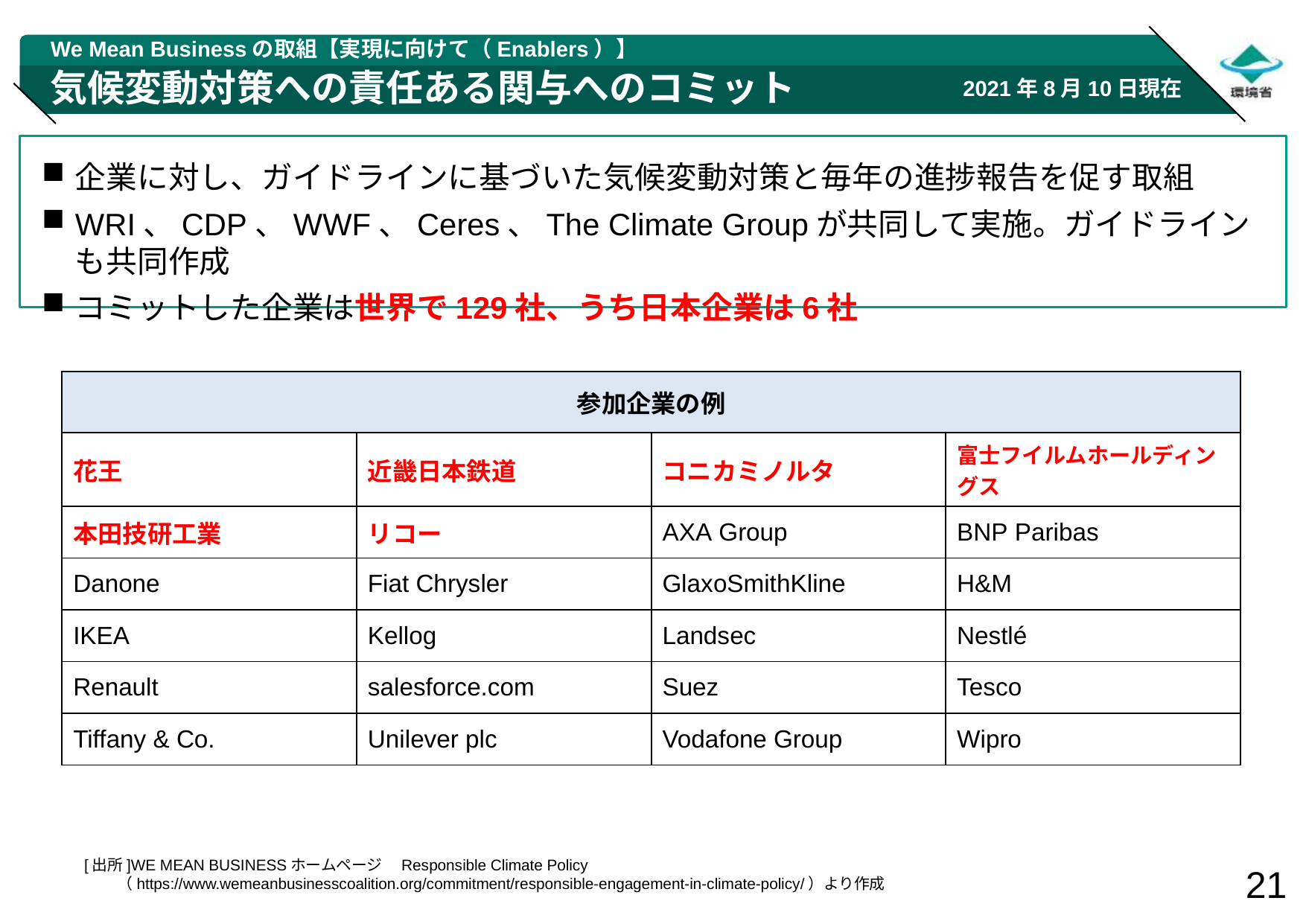

We Mean Businessの取組【実現に向けて（Enablers）】
# 気候変動対策への責任ある関与へのコミット
2021年8月10日現在
企業に対し、ガイドラインに基づいた気候変動対策と毎年の進捗報告を促す取組
WRI、CDP、WWF、Ceres、The Climate Groupが共同して実施。ガイドラインも共同作成
コミットした企業は世界で129社、うち日本企業は6社
| 参加企業の例 |  |  |  |
| --- | --- | --- | --- |
| 花王 | 近畿日本鉄道 | コニカミノルタ | 富士フイルムホールディングス |
| 本田技研工業 | リコー | AXA Group | BNP Paribas |
| Danone | Fiat Chrysler | GlaxoSmithKline | H&M |
| IKEA | Kellog | Landsec | Nestlé |
| Renault | salesforce.com | Suez | Tesco |
| Tiffany & Co. | Unilever plc | Vodafone Group | Wipro |
[出所]WE MEAN BUSINESSホームページ　Responsible Climate Policy
（https://www.wemeanbusinesscoalition.org/commitment/responsible-engagement-in-climate-policy/）より作成